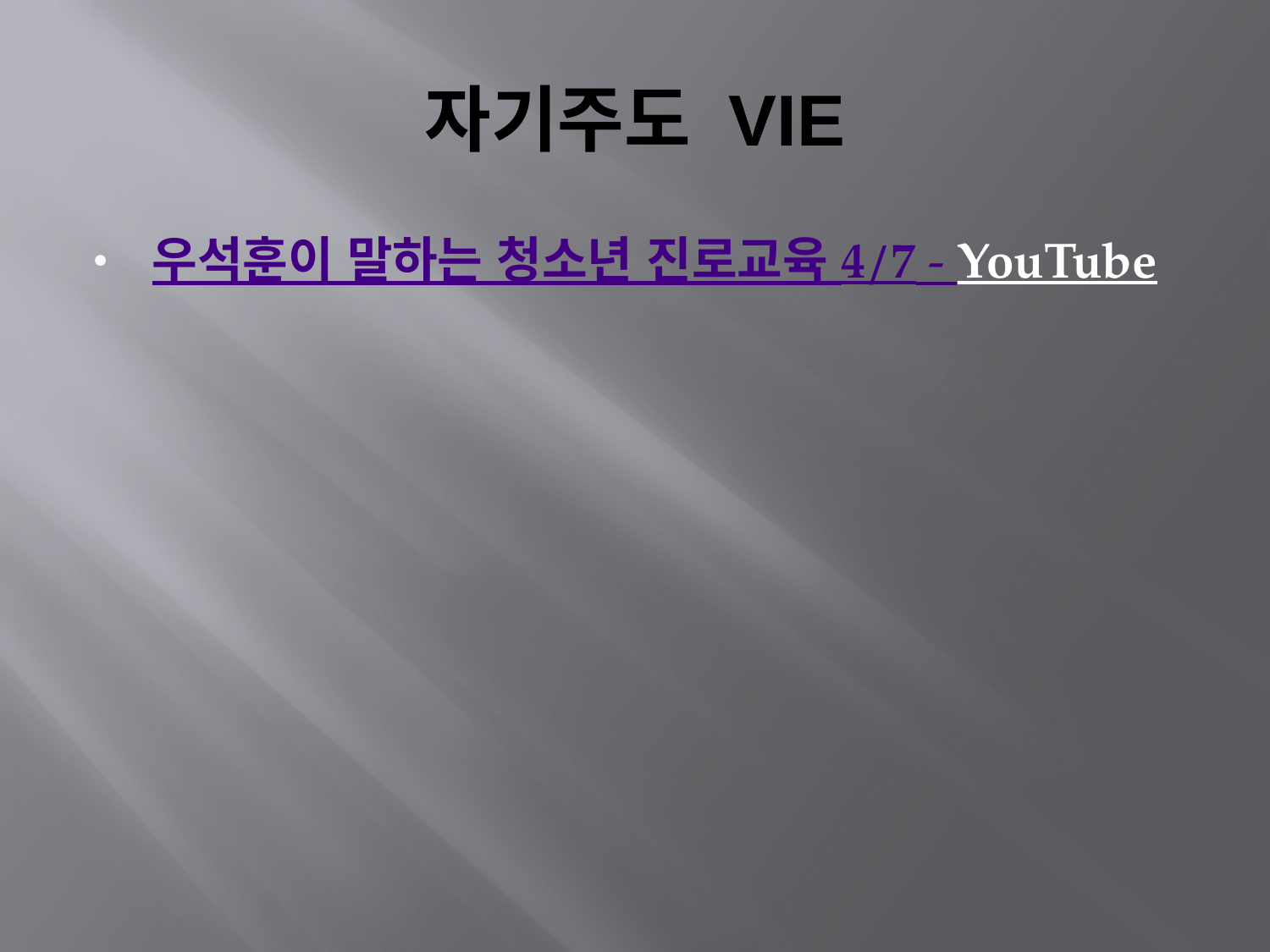

# 자기주도 VIE
우석훈이 말하는 청소년 진로교육 4/7 - YouTube